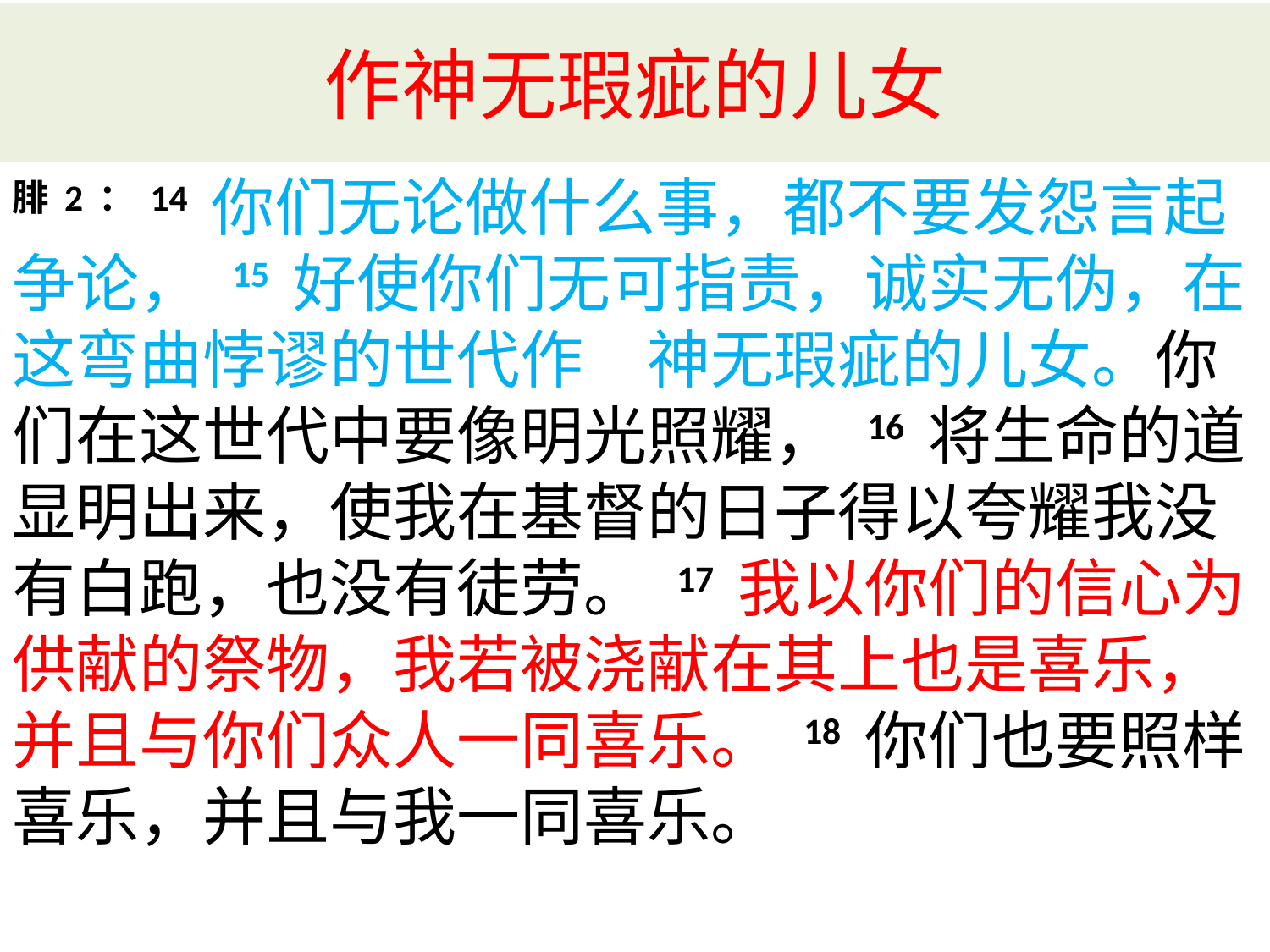

# 作神无瑕疵的儿女
腓2：14 你们无论做什么事，都不要发怨言起争论， 15 好使你们无可指责，诚实无伪，在这弯曲悖谬的世代作　神无瑕疵的儿女。你们在这世代中要像明光照耀， 16 将生命的道显明出来，使我在基督的日子得以夸耀我没有白跑，也没有徒劳。 17 我以你们的信心为供献的祭物，我若被浇献在其上也是喜乐，并且与你们众人一同喜乐。 18 你们也要照样喜乐，并且与我一同喜乐。